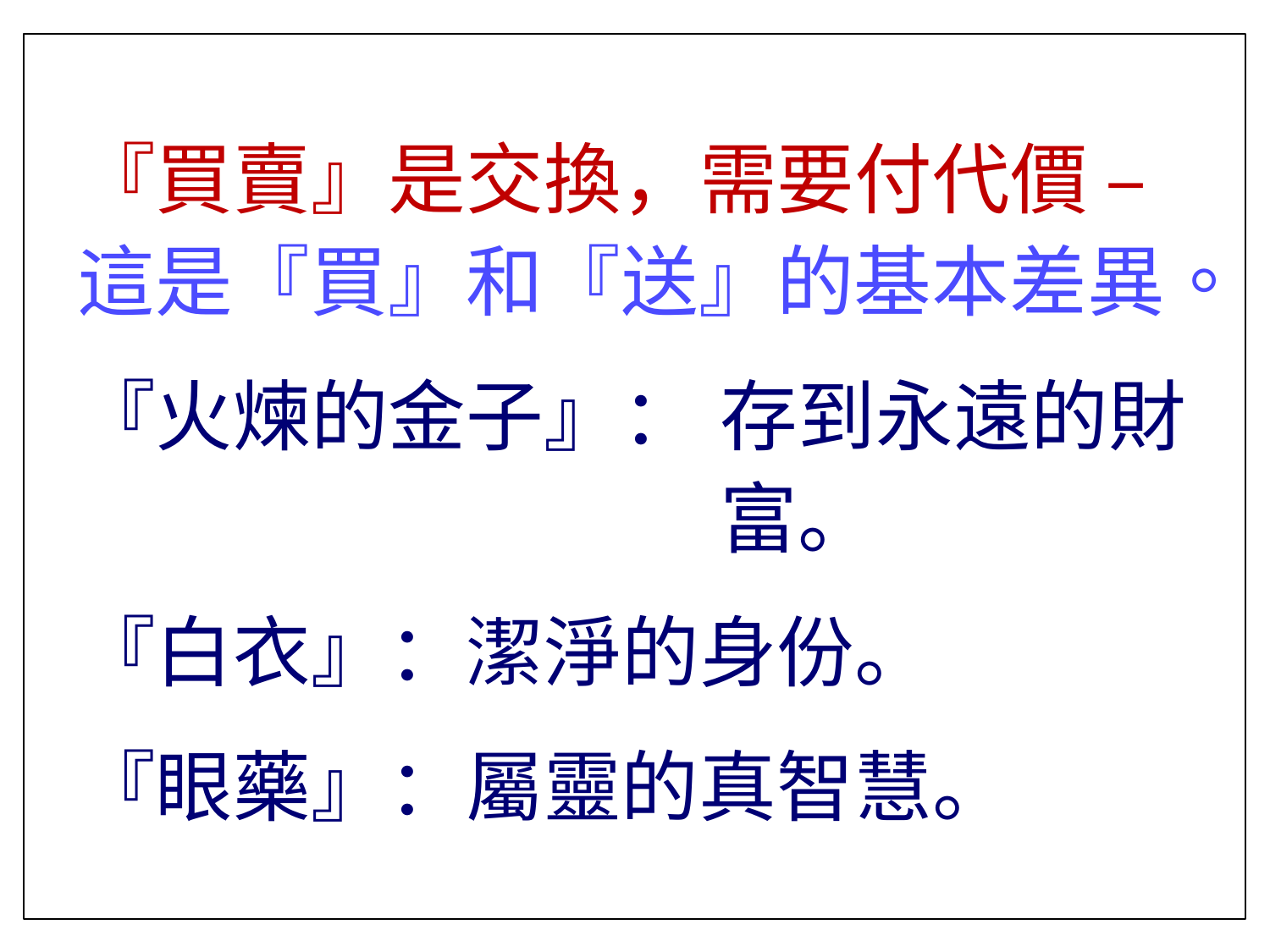

『買賣』是交換，需要付代價 – 這是『買』和『送』的基本差異。
『火煉的金子』：	存到永遠的財富。
『白衣』：潔淨的身份。
『眼藥』：屬靈的真智慧。